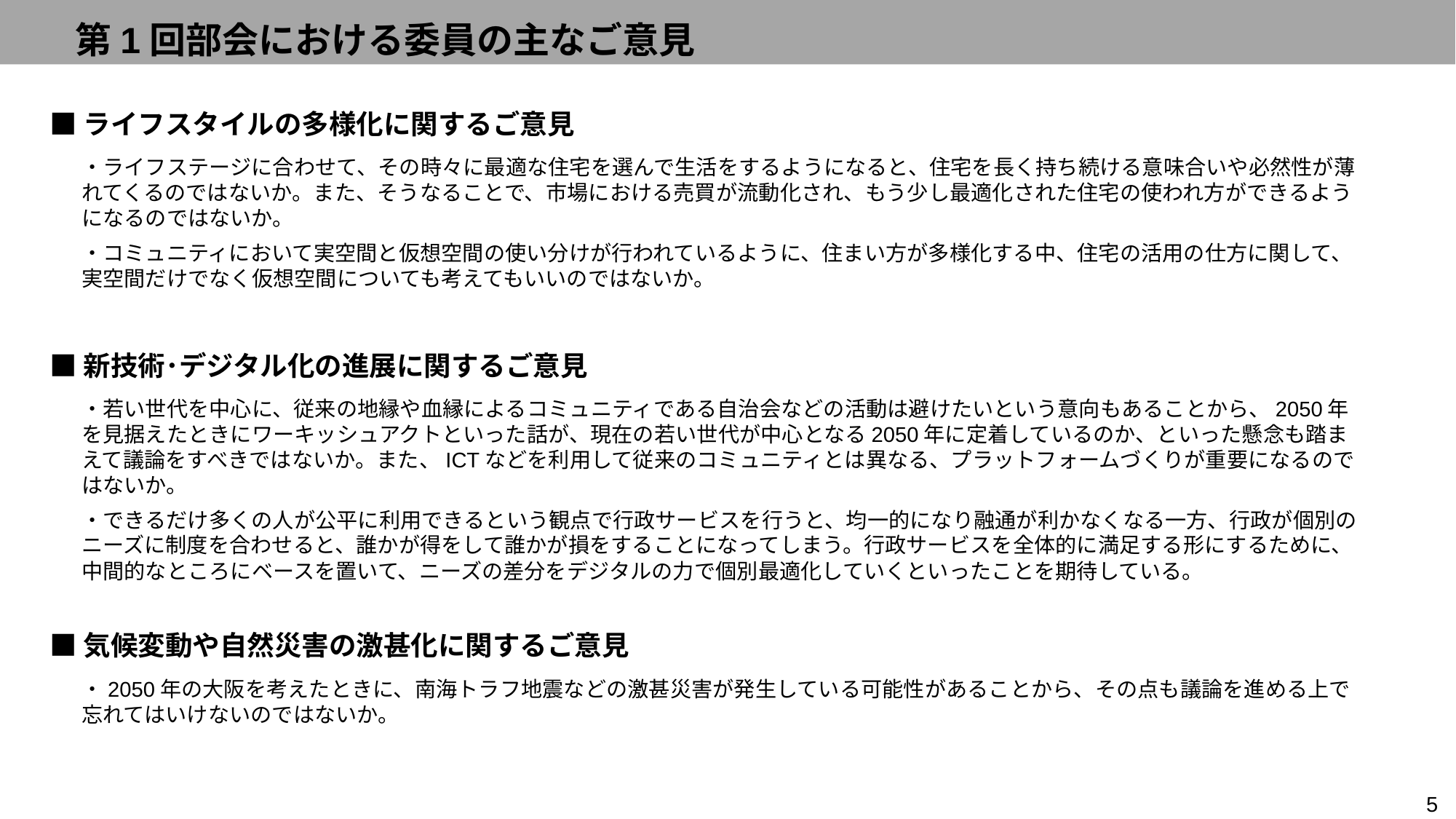

第1回部会における委員の主なご意見
■ライフスタイルの多様化に関するご意見

・ライフステージに合わせて、その時々に最適な住宅を選んで生活をするようになると、住宅を長く持ち続ける意味合いや必然性が薄れてくるのではないか。また、そうなることで、市場における売買が流動化され、もう少し最適化された住宅の使われ方ができるようになるのではないか。

・コミュニティにおいて実空間と仮想空間の使い分けが行われているように、住まい方が多様化する中、住宅の活用の仕方に関して、実空間だけでなく仮想空間についても考えてもいいのではないか。
■新技術･デジタル化の進展に関するご意見

・若い世代を中心に、従来の地縁や血縁によるコミュニティである自治会などの活動は避けたいという意向もあることから、2050年を見据えたときにワーキッシュアクトといった話が、現在の若い世代が中心となる2050年に定着しているのか、といった懸念も踏まえて議論をすべきではないか。また、ICTなどを利用して従来のコミュニティとは異なる、プラットフォームづくりが重要になるのではないか。

・できるだけ多くの人が公平に利用できるという観点で行政サービスを行うと、均一的になり融通が利かなくなる一方、行政が個別のニーズに制度を合わせると、誰かが得をして誰かが損をすることになってしまう。行政サービスを全体的に満足する形にするために、中間的なところにベースを置いて、ニーズの差分をデジタルの力で個別最適化していくといったことを期待している。
■気候変動や自然災害の激甚化に関するご意見

・2050年の大阪を考えたときに、南海トラフ地震などの激甚災害が発生している可能性があることから、その点も議論を進める上で忘れてはいけないのではないか。
5